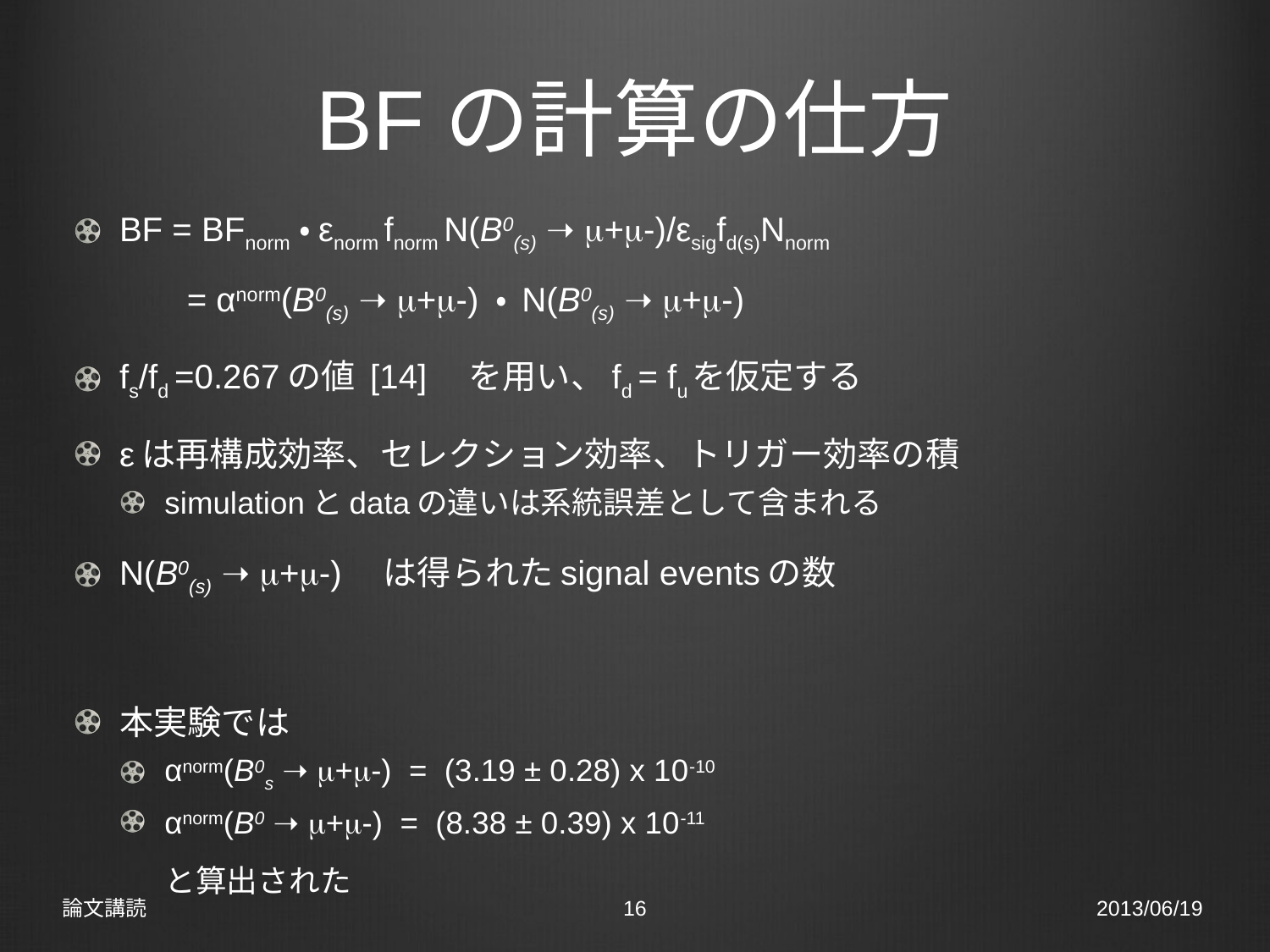

# BFの計算の仕方
BF = BFnorm ・εnorm fnorm N(B0(s) ➝ μ+μ-)/εsigfd(s)Nnorm
　　　 = αnorm(B0(s) ➝ μ+μ-) ・ N(B0(s) ➝ μ+μ-)
fs/fd =0.267の値 [14]　を用い、fd = fuを仮定する
εは再構成効率、セレクション効率、トリガー効率の積
simulationとdataの違いは系統誤差として含まれる
N(B0(s) ➝ μ+μ-)　は得られたsignal eventsの数

本実験では
αnorm(B0s ➝ μ+μ-)  =  (3.19 ± 0.28) x 10-10
αnorm(B0 ➝ μ+μ-)  =  (8.38 ± 0.39) x 10-11
と算出された

論文講読
16
2013/06/19